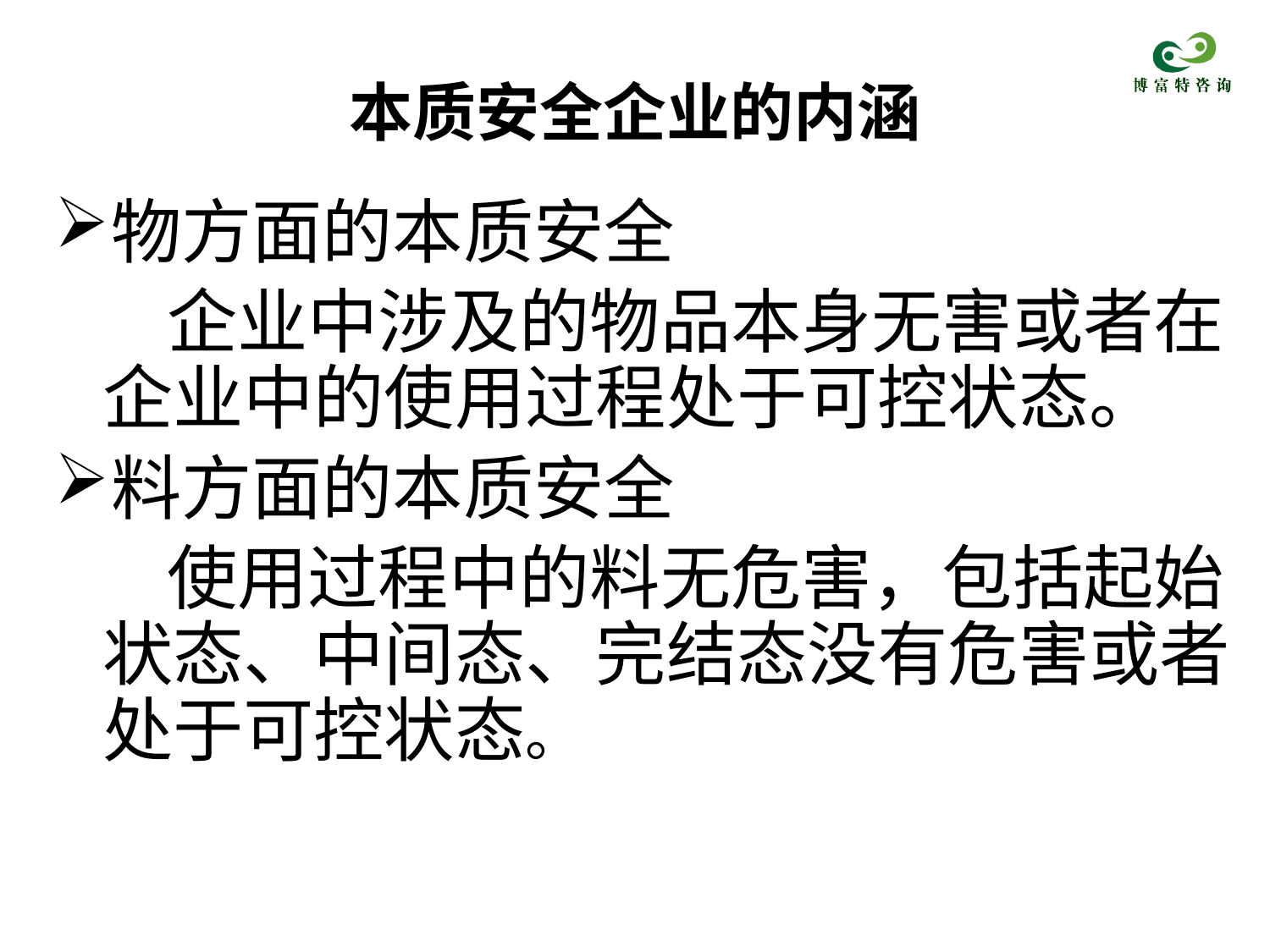

# 本质安全企业的内涵
物方面的本质安全
      企业中涉及的物品本身无害或者在企业中的使用过程处于可控状态。
料方面的本质安全
      使用过程中的料无危害，包括起始状态、中间态、完结态没有危害或者处于可控状态。